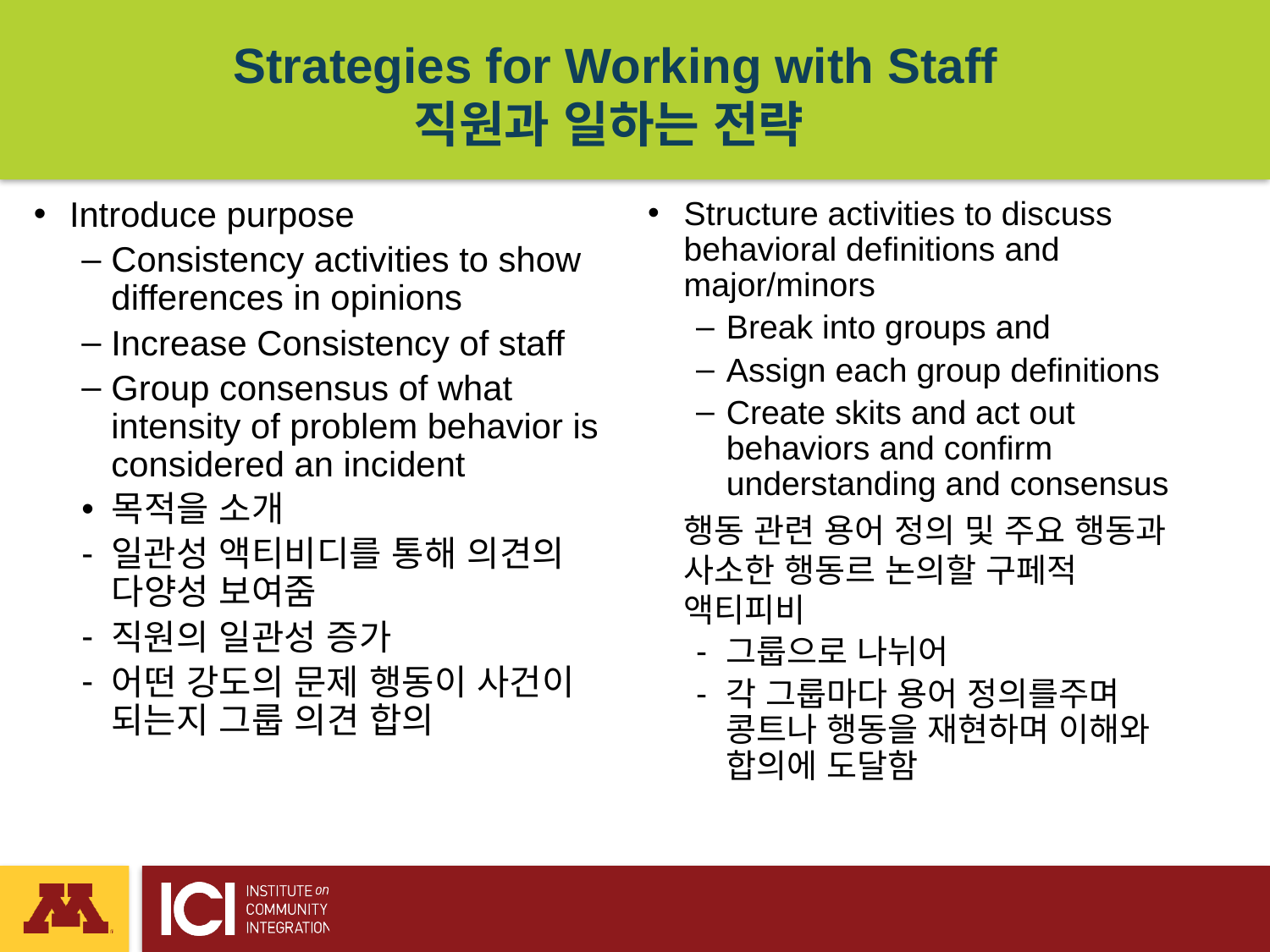

# Strategies for Working with Staff 직원과 일하는 전략
Introduce purpose
Consistency activities to show differences in opinions
Increase Consistency of staff
Group consensus of what intensity of problem behavior is considered an incident
목적을 소개
일관성 액티비디를 통해 의견의 다양성 보여줌
직원의 일관성 증가
어떤 강도의 문제 행동이 사건이 되는지 그룹 의견 합의
Structure activities to discuss behavioral definitions and major/minors
Break into groups and
Assign each group definitions
Create skits and act out behaviors and confirm understanding and consensus
행동 관련 용어 정의 및 주요 행동과 사소한 행동르 논의할 구페적 액티피비
그룹으로 나뉘어
각 그룹마다 용어 정의를주며 콩트나 행동을 재현하며 이해와 합의에 도달함